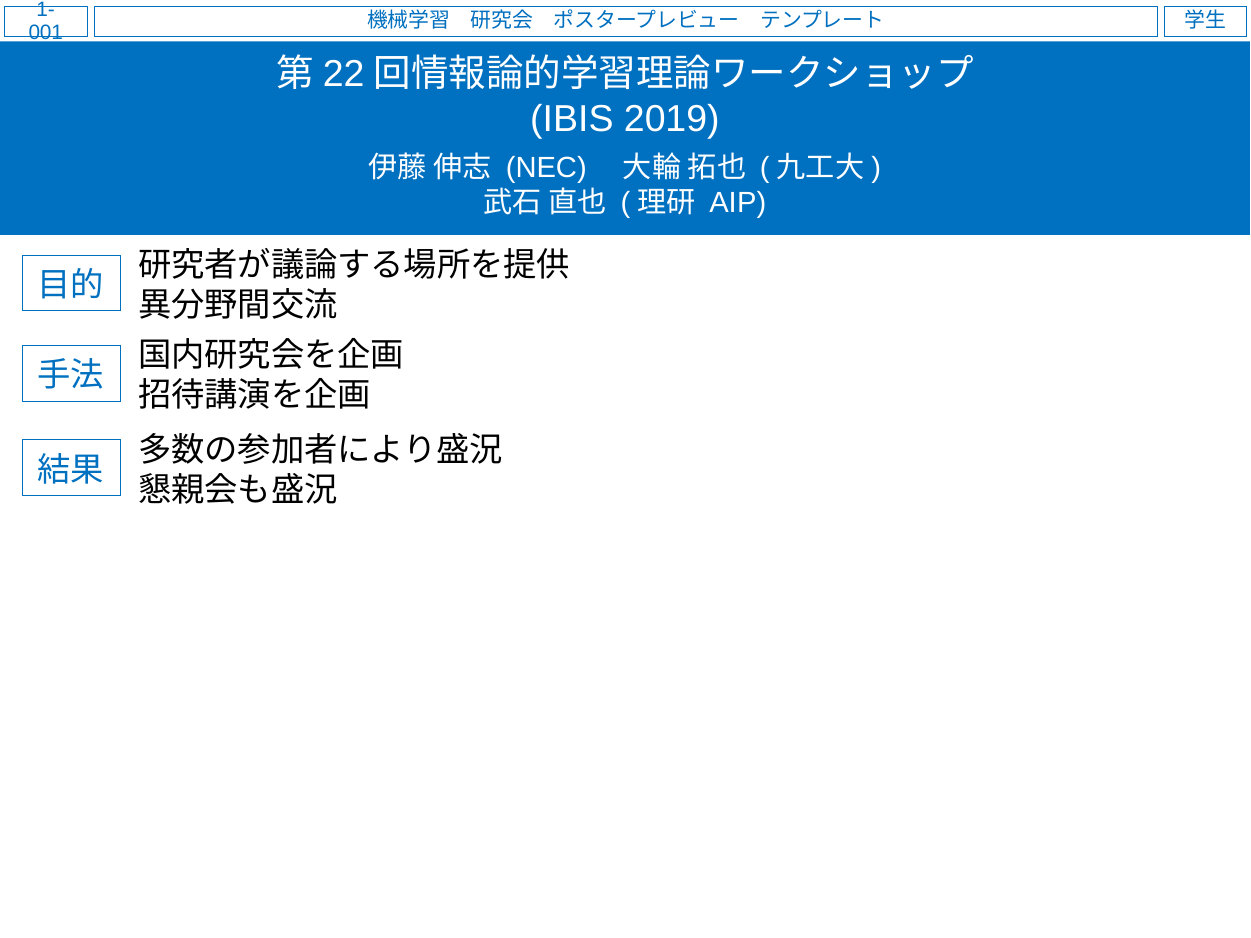

1-001
機械学習　研究会　ポスタープレビュー　テンプレート
学生
# 第22回情報論的学習理論ワークショップ (IBIS 2019)
伊藤 伸志 (NEC)　大輪 拓也 (九工大)
武石 直也 (理研 AIP)
研究者が議論する場所を提供
異分野間交流
国内研究会を企画
招待講演を企画
多数の参加者により盛況
懇親会も盛況